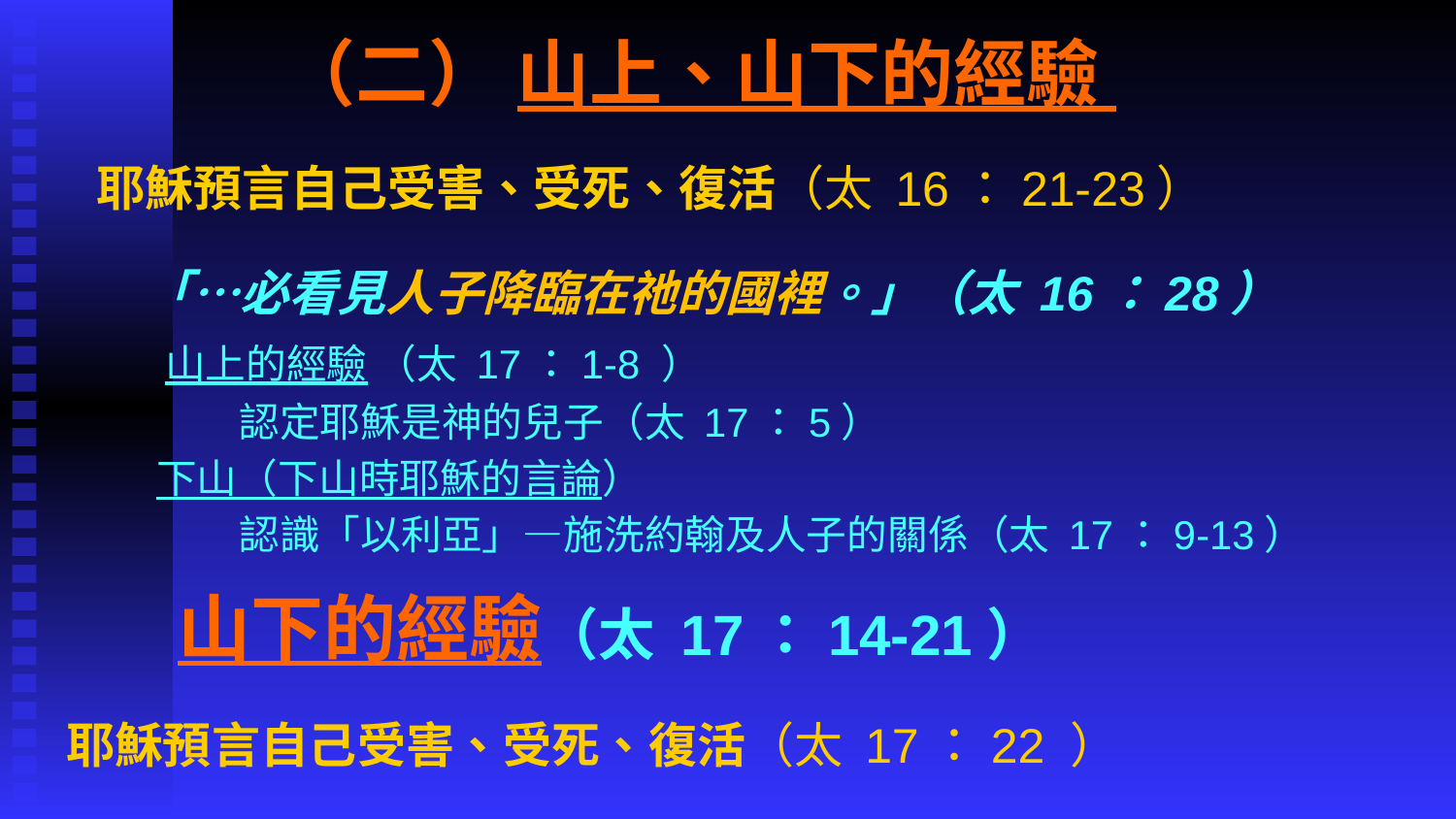

# （二） 山上、山下的經驗
 耶穌預言自己受害、受死、復活（太 16：21-23）

      「…必看見人子降臨在祂的國裡。」（太 16：28）
        山上的經驗 （太 17：1-8 ）
         	  認定耶穌是神的兒子（太 17：5）
         下山（下山時耶穌的言論）
         	  認識「以利亞」—施洗約翰及人子的關係（太 17：9-13）
     山下的經驗（太 17：14-21）

耶穌預言自己受害、受死、復活（太 17：22 ）